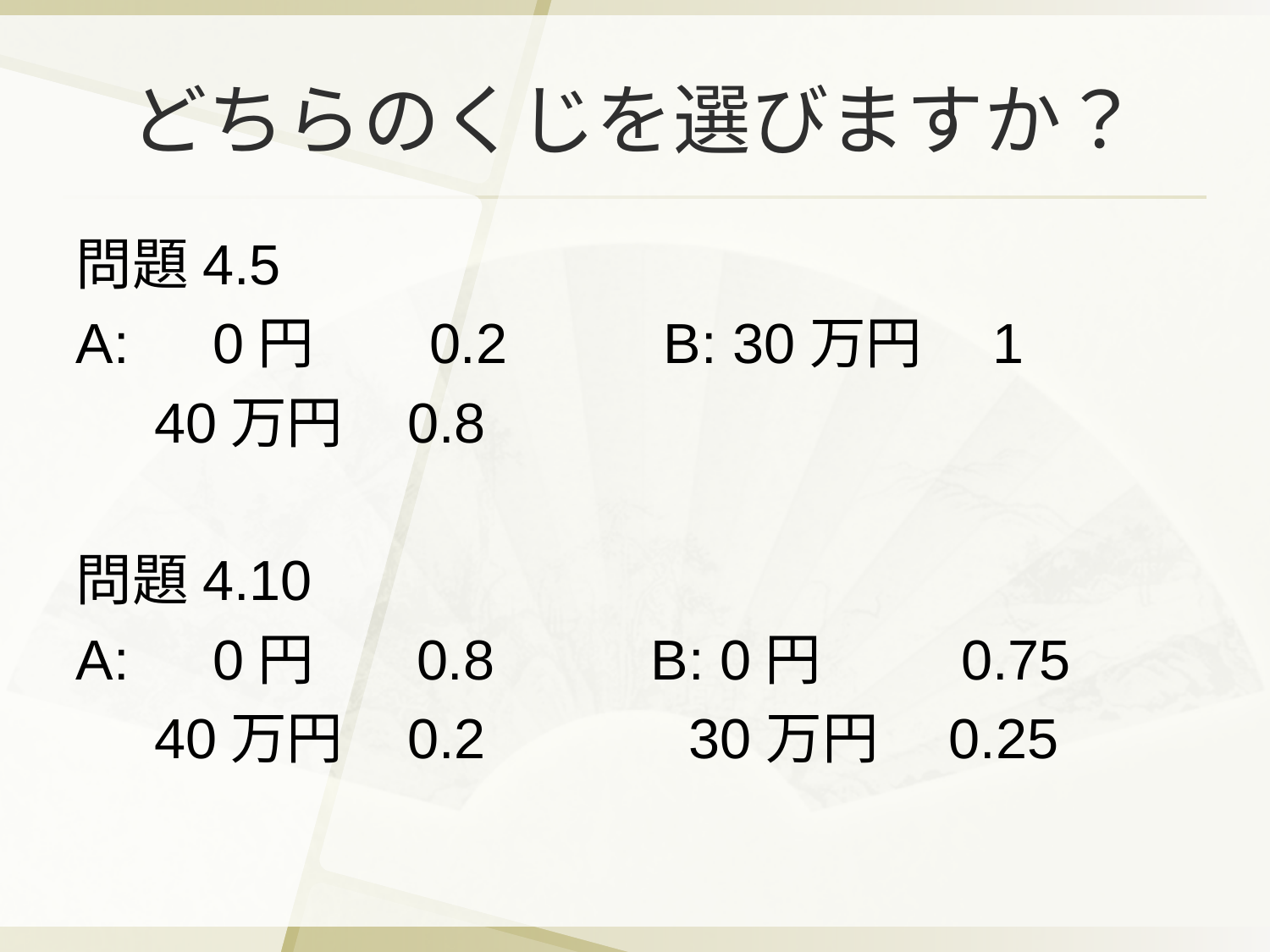

# どちらのくじを選びますか？
問題4.5
A:　0円        0.2          B: 30万円　1
     40万円    0.8

問題4.10
A:　0円       0.8          B: 0円　　 0.75
     40万円    0.2             30万円　0.25